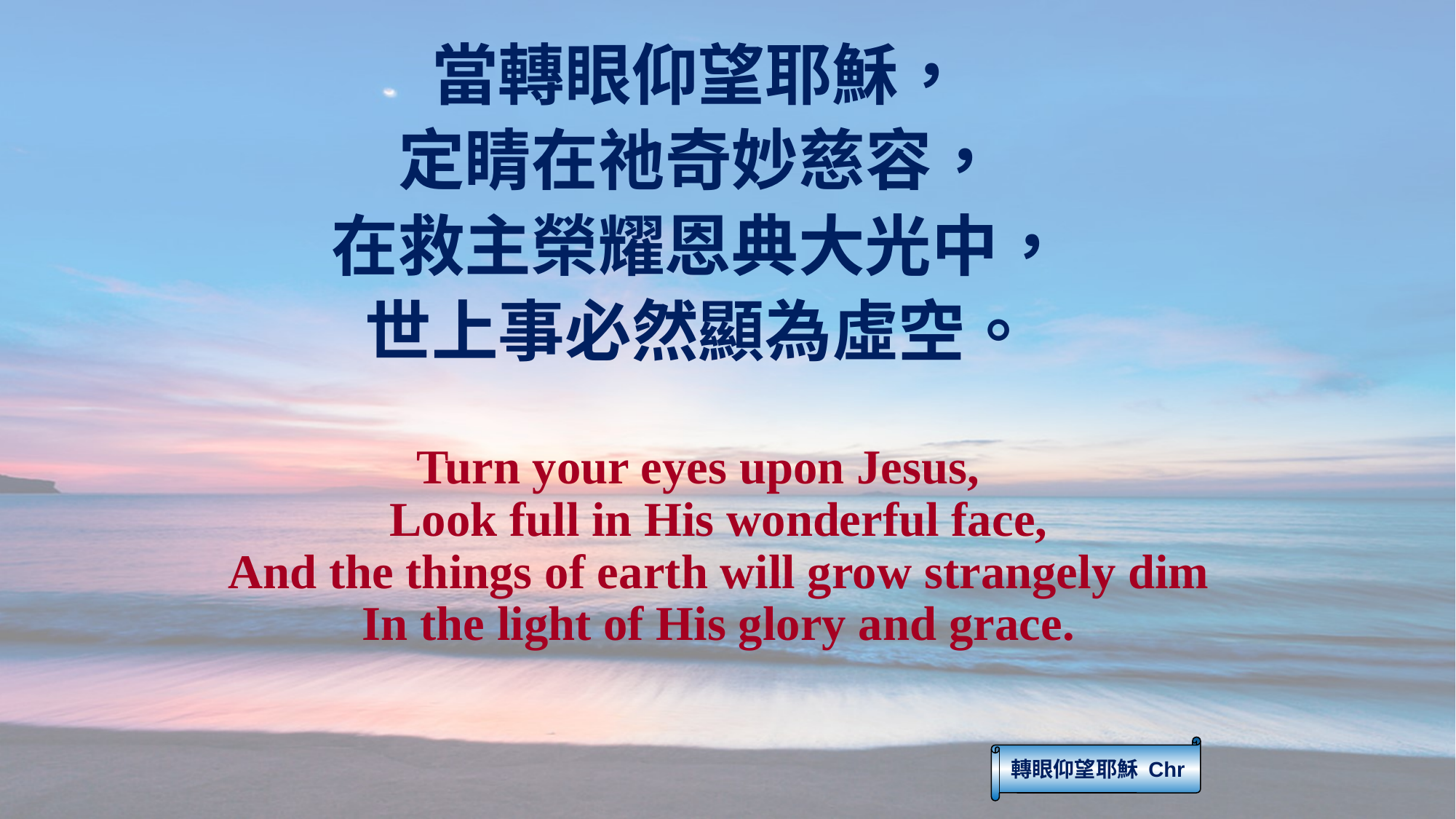

當轉眼仰望耶穌，
定睛在祂奇妙慈容，
在救主榮耀恩典大光中，
世上事必然顯為虛空。

Turn your eyes upon Jesus,
Look full in His wonderful face,
And the things of earth will grow strangely dim
In the light of His glory and grace.
轉眼仰望耶穌 Chr